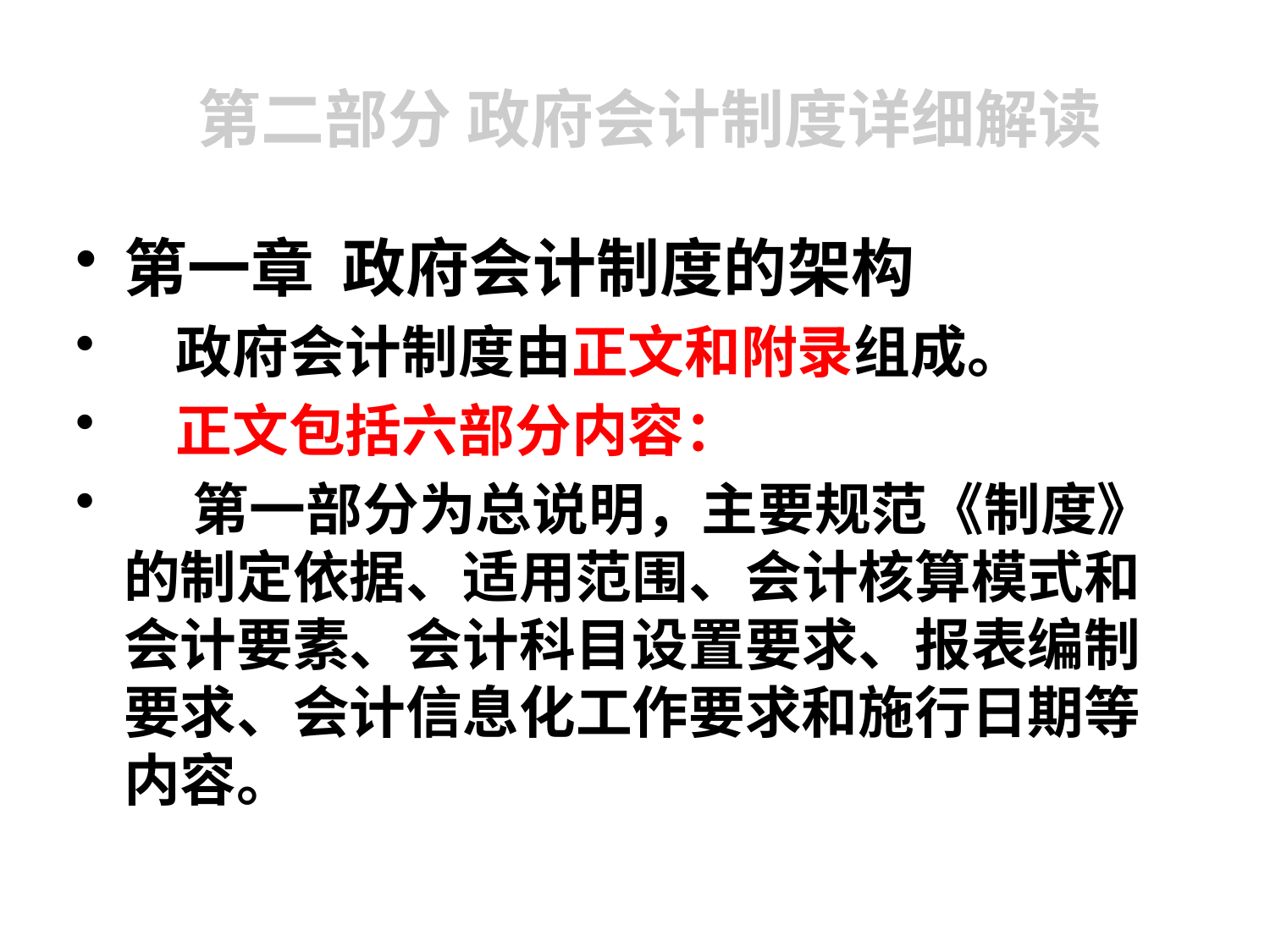

# 第二部分 政府会计制度详细解读
第一章  政府会计制度的架构
   政府会计制度由正文和附录组成。
   正文包括六部分内容：
　 第一部分为总说明，主要规范《制度》的制定依据、适用范围、会计核算模式和会计要素、会计科目设置要求、报表编制要求、会计信息化工作要求和施行日期等内容。